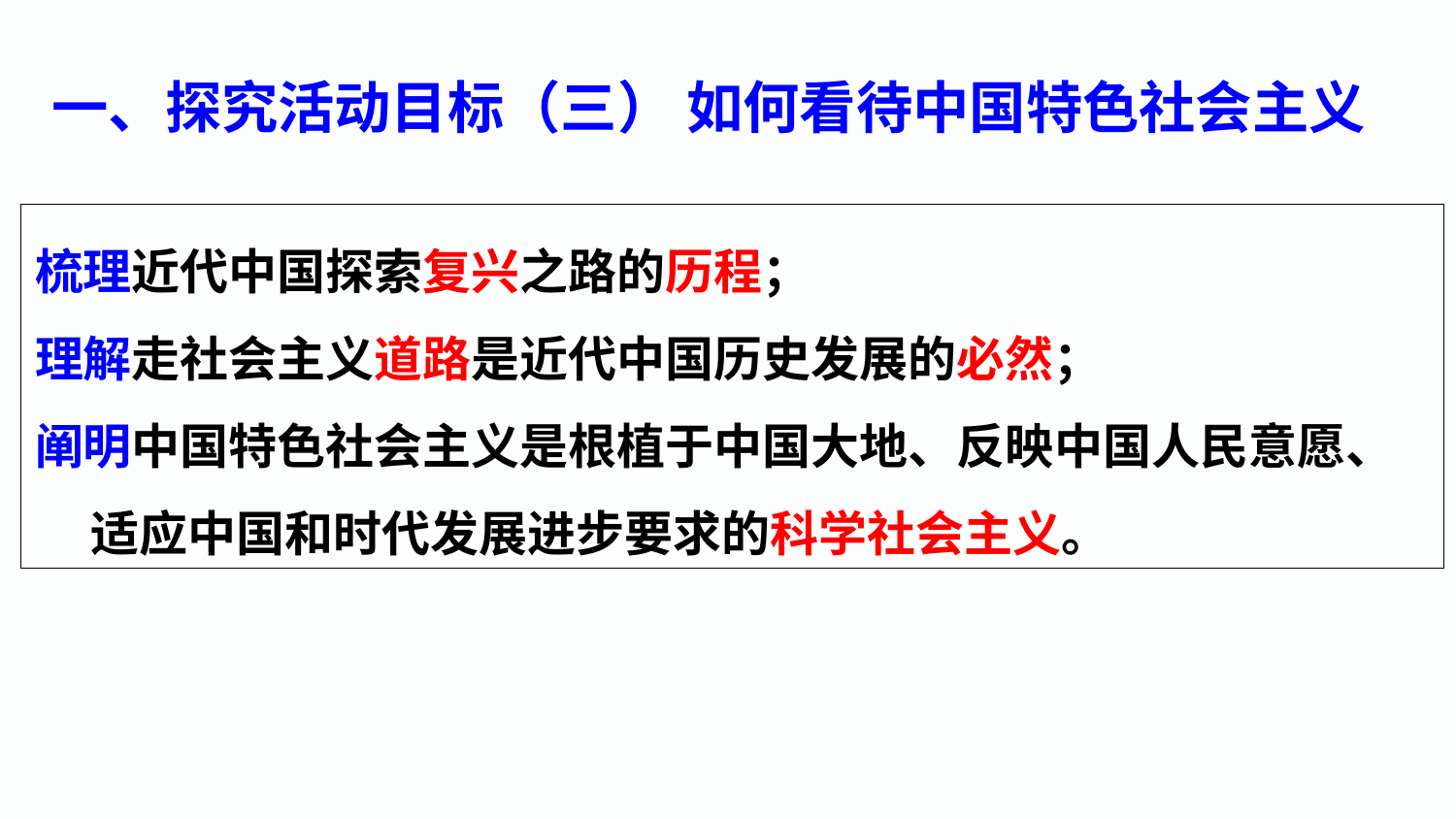

一、探究活动目标（三） 如何看待中国特色社会主义
梳理近代中国探索复兴之路的历程；
理解走社会主义道路是近代中国历史发展的必然；
阐明中国特色社会主义是根植于中国大地、反映中国人民意愿、
    适应中国和时代发展进步要求的科学社会主义。